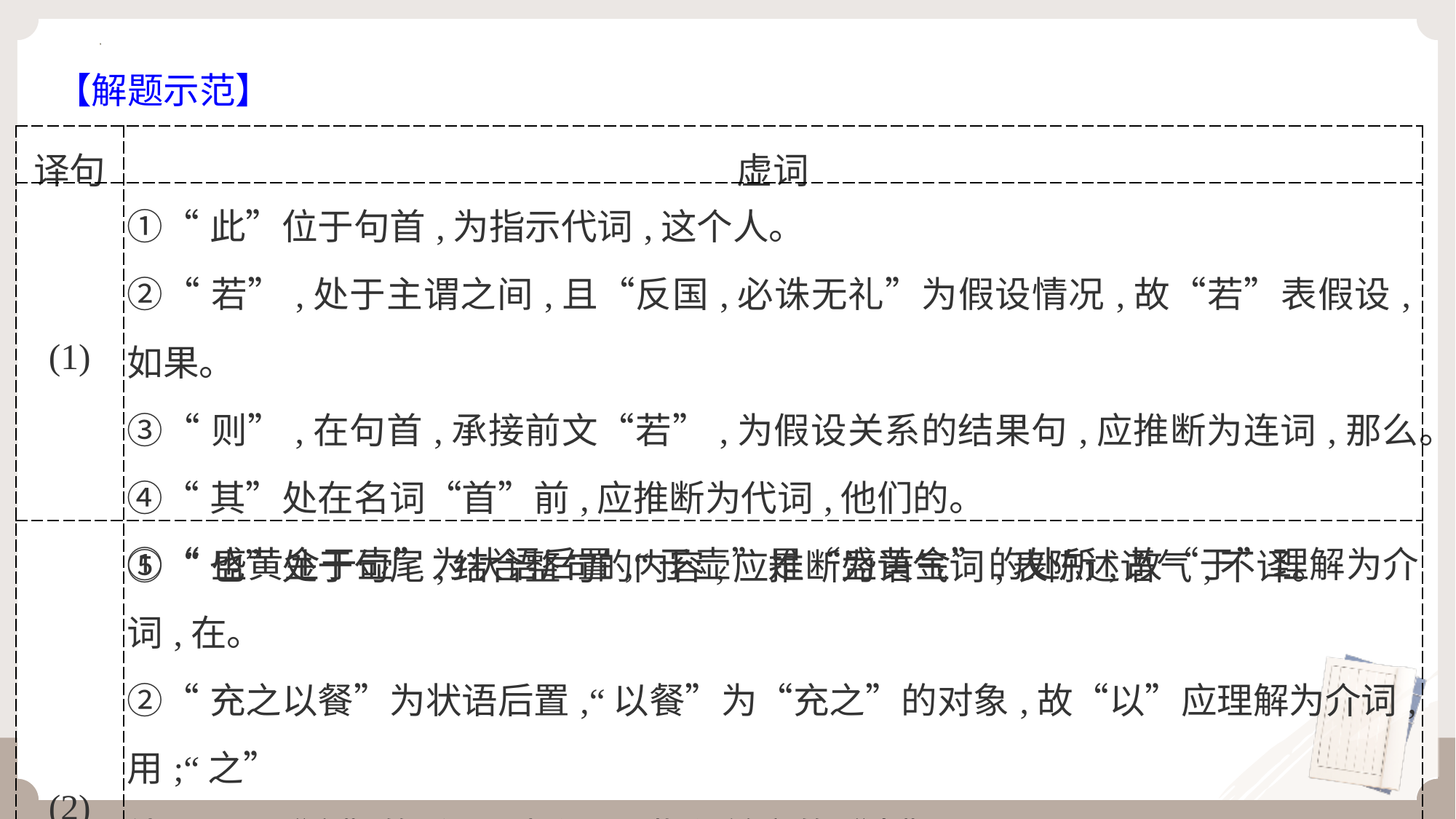

【解题示范】
| 译句 | 虚词 |
| --- | --- |
| (1) | ①“此”位于句首,为指示代词,这个人。 ②“若”,处于主谓之间,且“反国,必诛无礼”为假设情况,故“若”表假设,如果。 ③“则”,在句首,承接前文“若”,为假设关系的结果句,应推断为连词,那么。 ④“其”处在名词“首”前,应推断为代词,他们的。 ⑤“也”处于句尾,结合整句的内容,应推断为语气词,表陈述语气,不译。 |
| (2) | ①“盛黄金于壶”为状语后置,“于壶”是“盛黄金”的处所,故“于”理解为介词,在。 ②“充之以餐”为状语后置,“以餐”为“充之”的对象,故“以”应理解为介词,用;“之” 处于动词“充”的后面,为代词,指代前文的“壶”。 ③“加璧其上”为省略句,应为“加璧(于)其上”,从后文“公子见使者,再拜,受其餐而 辞其璧”语境可知,“加璧其上”是为了把璧送给使者,“璧”应放在显眼的位置,故 “其”为代词,指壶。而省略“于”,为介词,在。 |